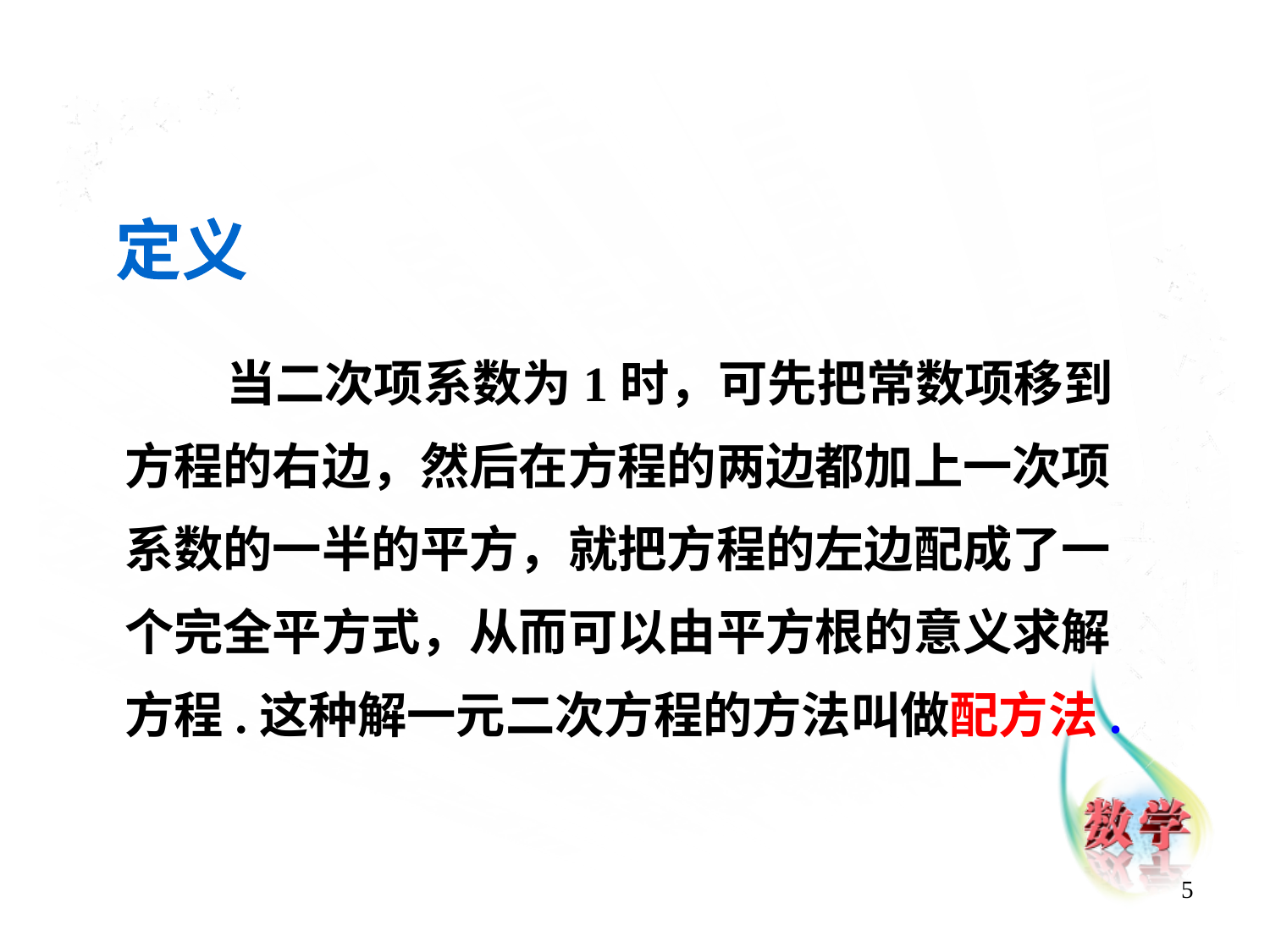

定义
        当二次项系数为1时，可先把常数项移到方程的右边，然后在方程的两边都加上一次项系数的一半的平方，就把方程的左边配成了一个完全平方式，从而可以由平方根的意义求解方程.这种解一元二次方程的方法叫做配方法.
5